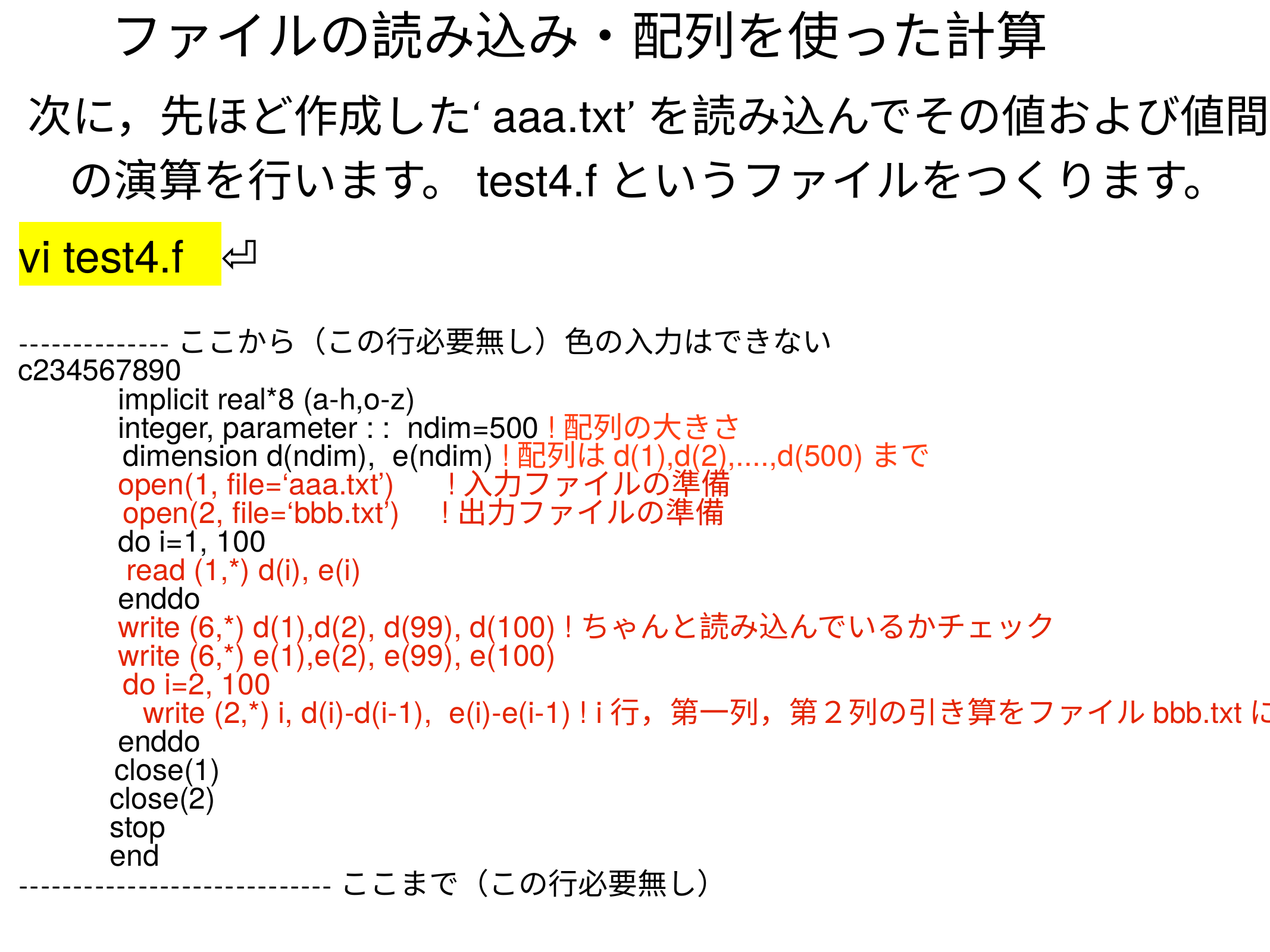

ファイルの読み込み・配列を使った計算
次に，先ほど作成した‘aaa.txt’を読み込んでその値および値間の演算を行います。test4.fというファイルをつくります。

vi test4.f   ⏎
--------------ここから（この行必要無し）色の入力はできない
c234567890
            implicit real*8 (a-h,o-z)
            integer, parameter : :  ndim=500 !配列の大きさ
　　　 dimension d(ndim),  e(ndim) !配列はd(1),d(2),....,d(500)まで
            open(1, file=‘aaa.txt’) 　!入力ファイルの準備
　　　 open(2, file=‘bbb.txt’)     !出力ファイルの準備
            do i=1, 100
             read (1,*) d(i), e(i)
            enddo
            write (6,*) d(1),d(2), d(99), d(100) !ちゃんと読み込んでいるかチェック
            write (6,*) e(1),e(2), e(99), e(100)
　　　 do i=2, 100
               write (2,*) i, d(i)-d(i-1),  e(i)-e(i-1) ! i行，第一列，第２列の引き算をファイルbbb.txtに
            enddo
　　　close(1)
           close(2)
           stop
           end
-----------------------------ここまで（この行必要無し）